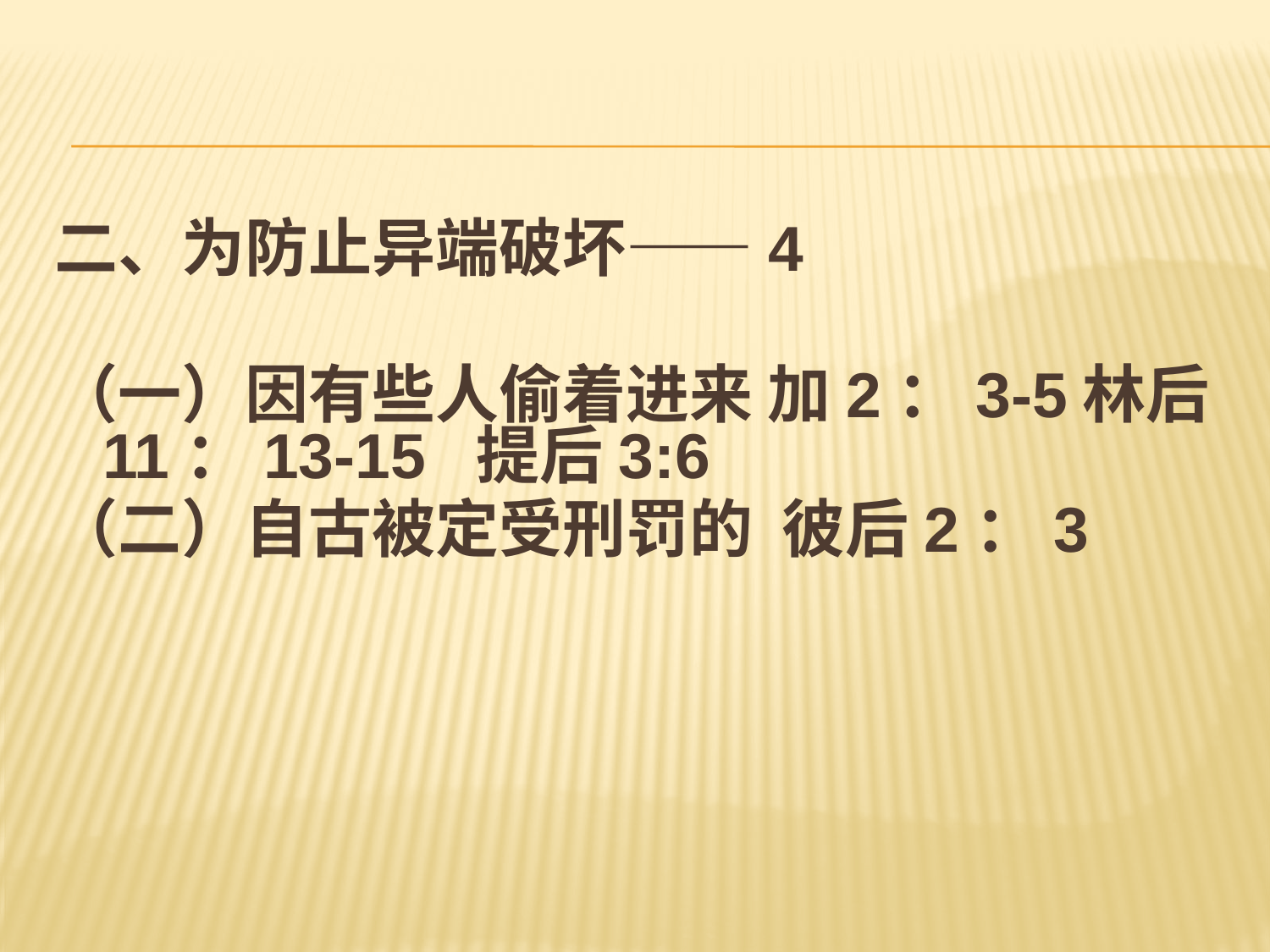

#
二、为防止异端破坏——4

（一）因有些人偷着进来 加2：3-5林后11：13-15  提后3:6
（二）自古被定受刑罚的  彼后2：3